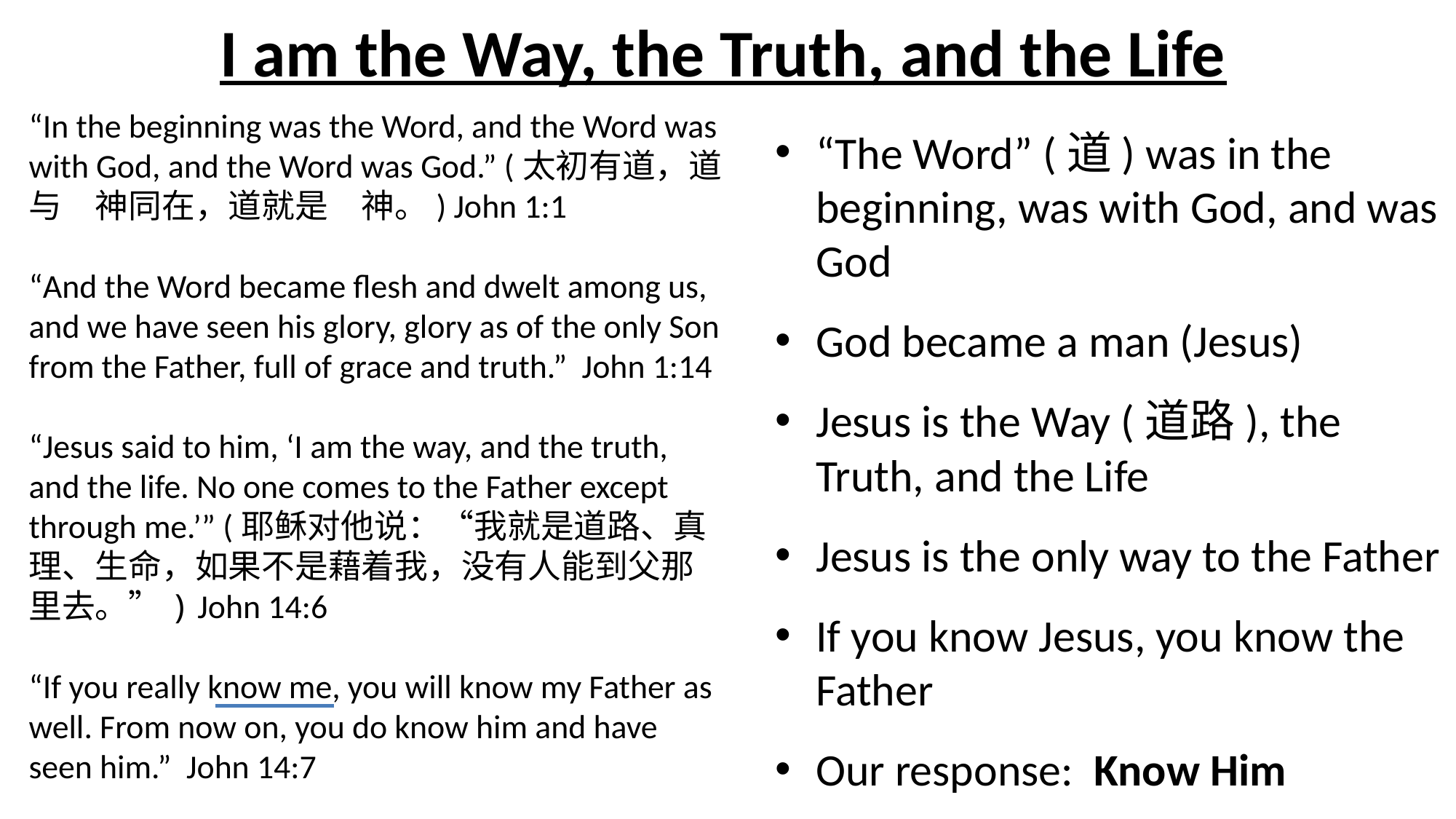

# I am the Way, the Truth, and the Life
“In the beginning was the Word, and the Word was with God, and the Word was God.” (太初有道，道与　神同在，道就是　神。) John 1:1

“And the Word became flesh and dwelt among us, and we have seen his glory, glory as of the only Son from the Father, full of grace and truth.”  John 1:14

“Jesus said to him, ‘I am the way, and the truth, and the life. No one comes to the Father except through me.’” (耶稣对他说：“我就是道路、真理、生命，如果不是藉着我，没有人能到父那里去。”) John 14:6

“If you really know me, you will know my Father as well. From now on, you do know him and have seen him.”  John 14:7
“The Word” (道) was in the beginning, was with God, and was God
God became a man (Jesus)
Jesus is the Way (道路), the Truth, and the Life
Jesus is the only way to the Father
If you know Jesus, you know the Father
Our response:  Know Him